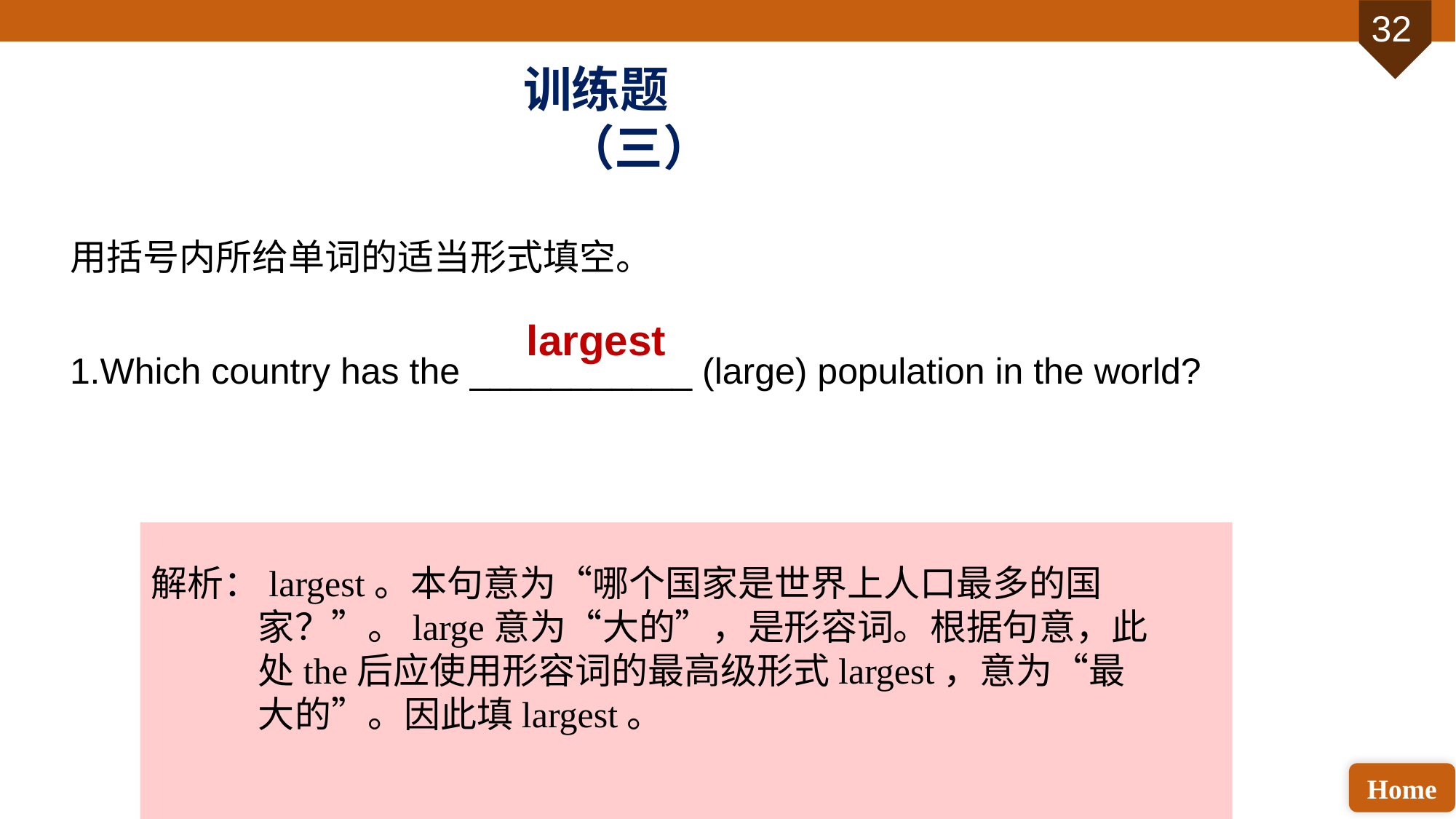

训练题（三）
用括号内所给单词的适当形式填空。

1.Which country has the ___________ (large) population in the world?
largest

解析：largest。本句意为“哪个国家是世界上人口最多的国家？”。large意为“大的”，是形容词。根据句意，此处the后应使用形容词的最高级形式largest，意为“最大的”。因此填largest。